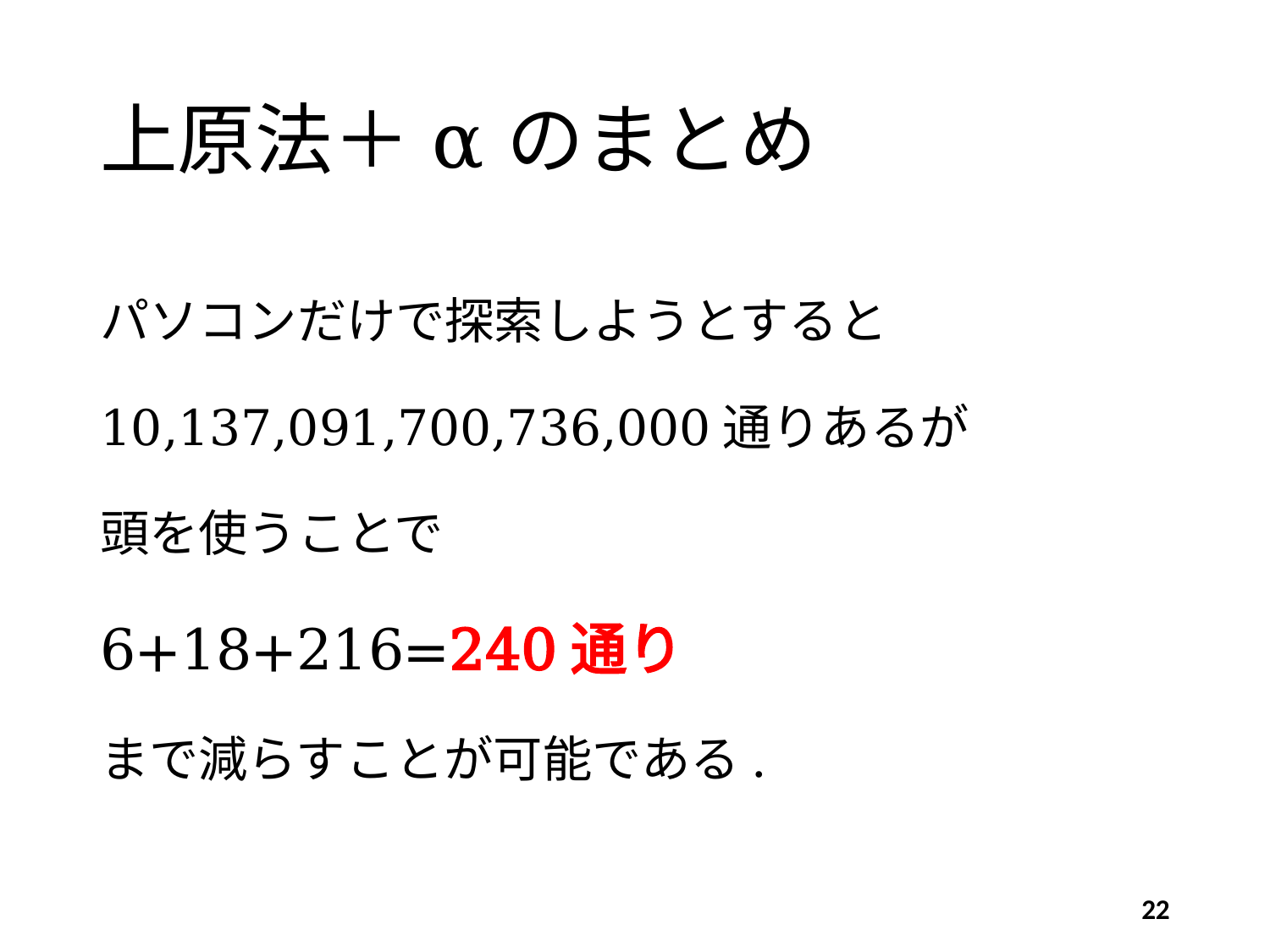

# 上原法＋αのまとめ
パソコンだけで探索しようとすると
10,137,091,700,736,000通りあるが
頭を使うことで
6+18+216=240通り
まで減らすことが可能である.
22